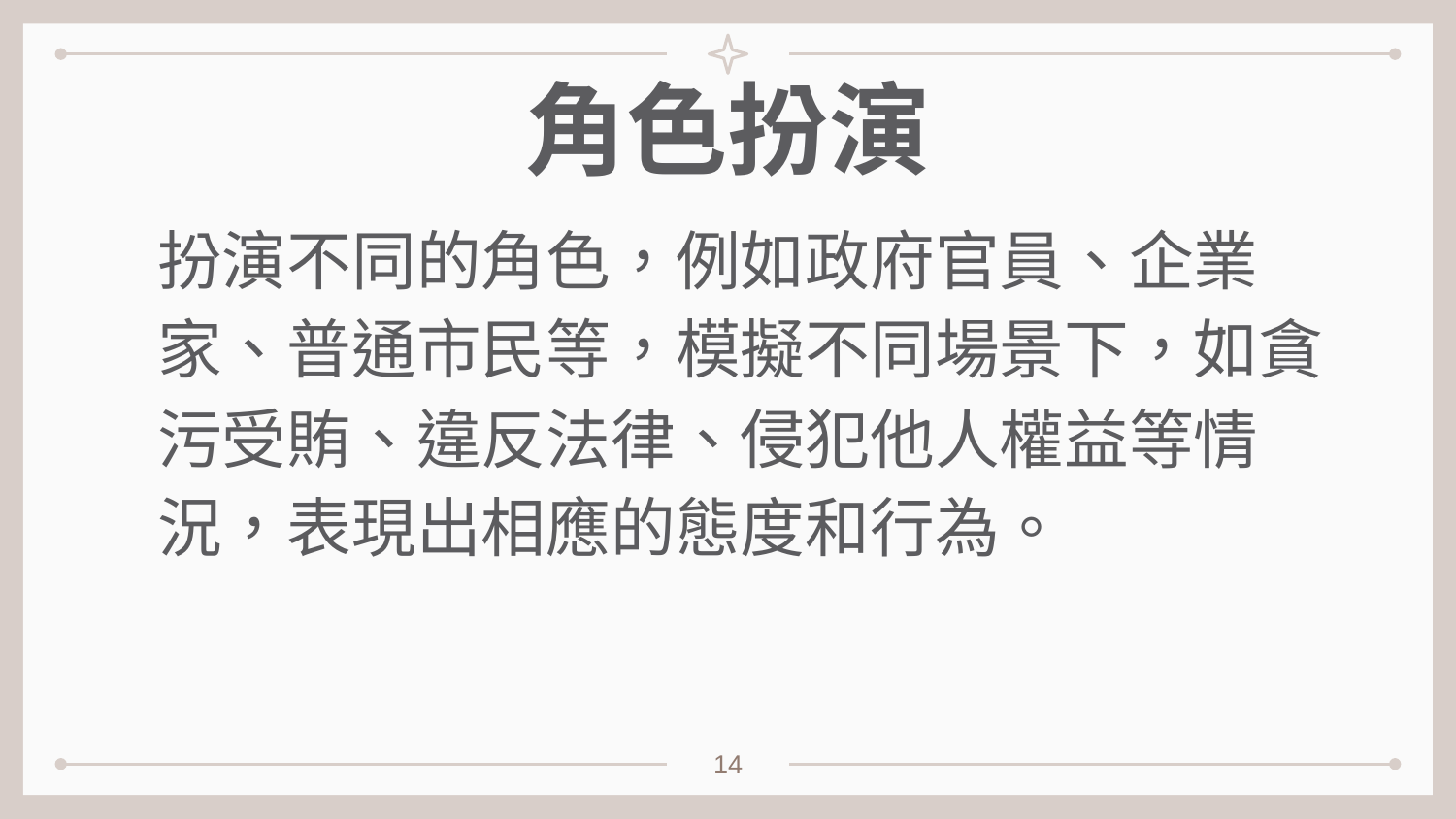

角色扮演
扮演不同的角色，例如政府官員、企業家、普通市民等，模擬不同場景下，如貪污受賄、違反法律、侵犯他人權益等情況，表現出相應的態度和行為。
14